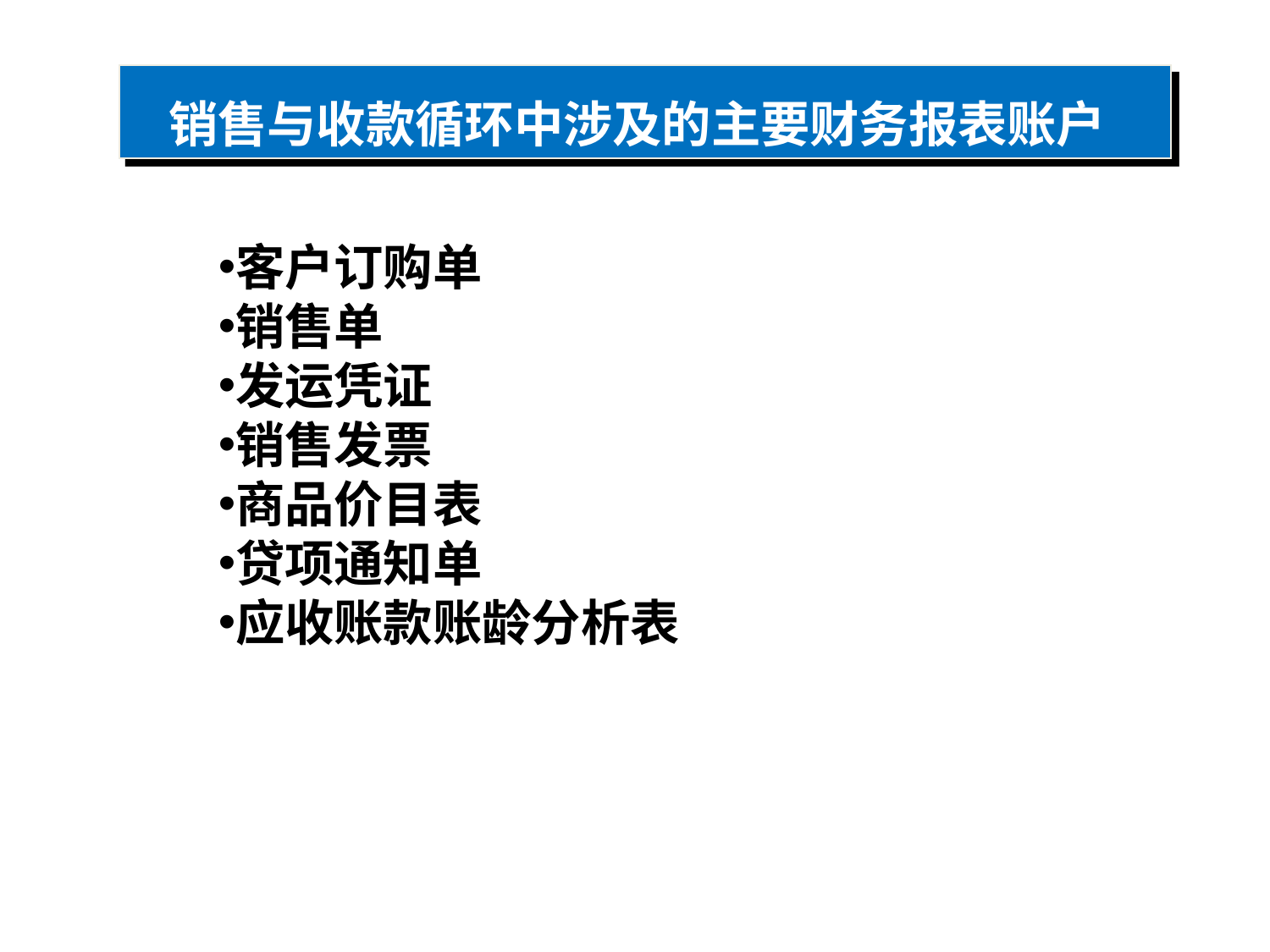

销售与收款循环中涉及的主要财务报表账户
客户订购单
销售单
发运凭证
销售发票
商品价目表
贷项通知单
应收账款账龄分析表